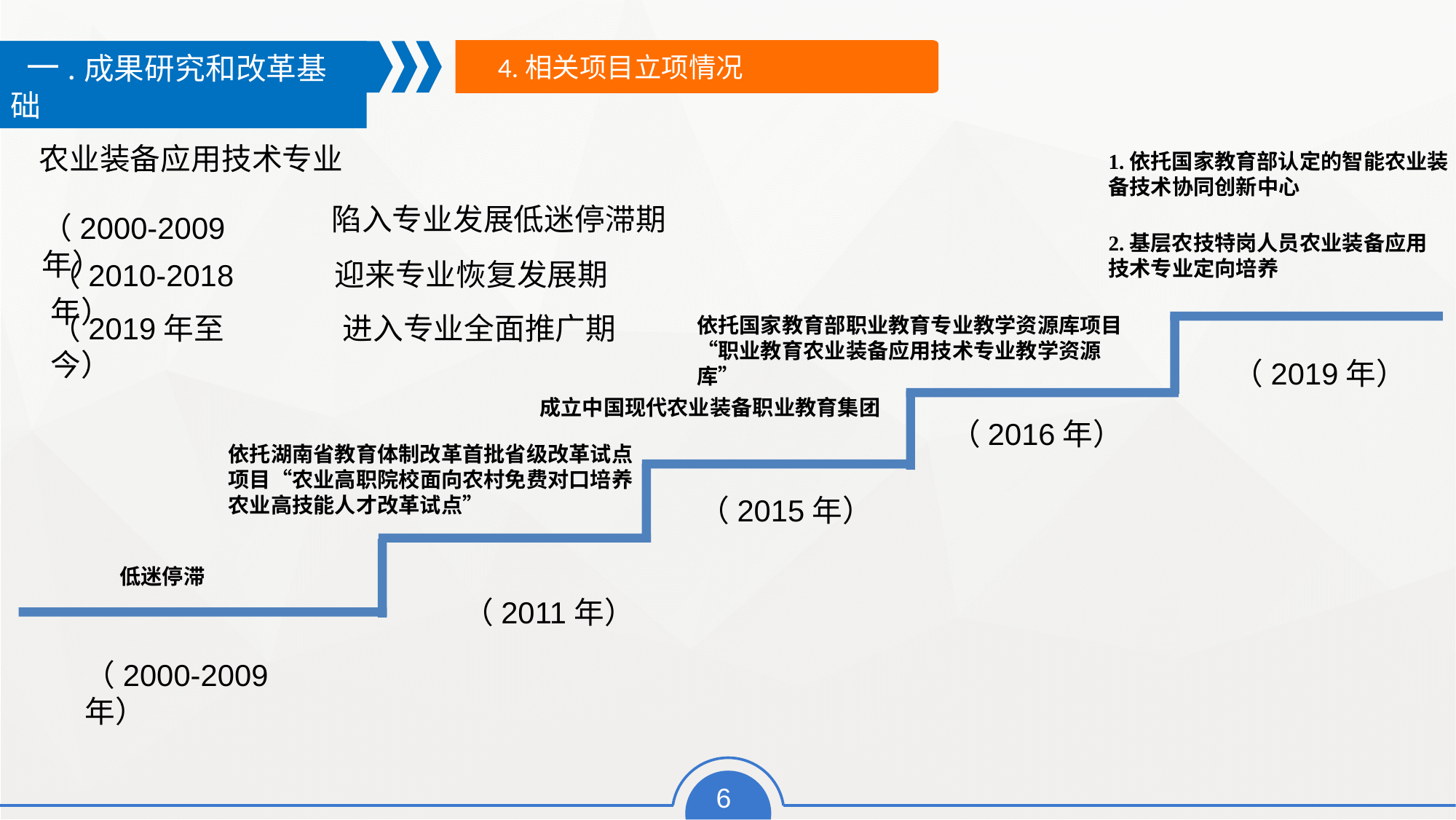

4.相关项目立项情况
 一.成果研究和改革基础
农业装备应用技术专业
1.依托国家教育部认定的智能农业装备技术协同创新中心
 陷入专业发展低迷停滞期
（2000-2009年）
2.基层农技特岗人员农业装备应用技术专业定向培养
迎来专业恢复发展期
（2010-2018年）
（2019年至今）
进入专业全面推广期
依托国家教育部职业教育专业教学资源库项目“职业教育农业装备应用技术专业教学资源库”

（2019年）

成立中国现代农业装备职业教育集团
（2016年）

依托湖南省教育体制改革首批省级改革试点项目“农业高职院校面向农村免费对口培养农业高技能人才改革试点”

（2015年）

低迷停滞

（2011年）

（2000-2009年）